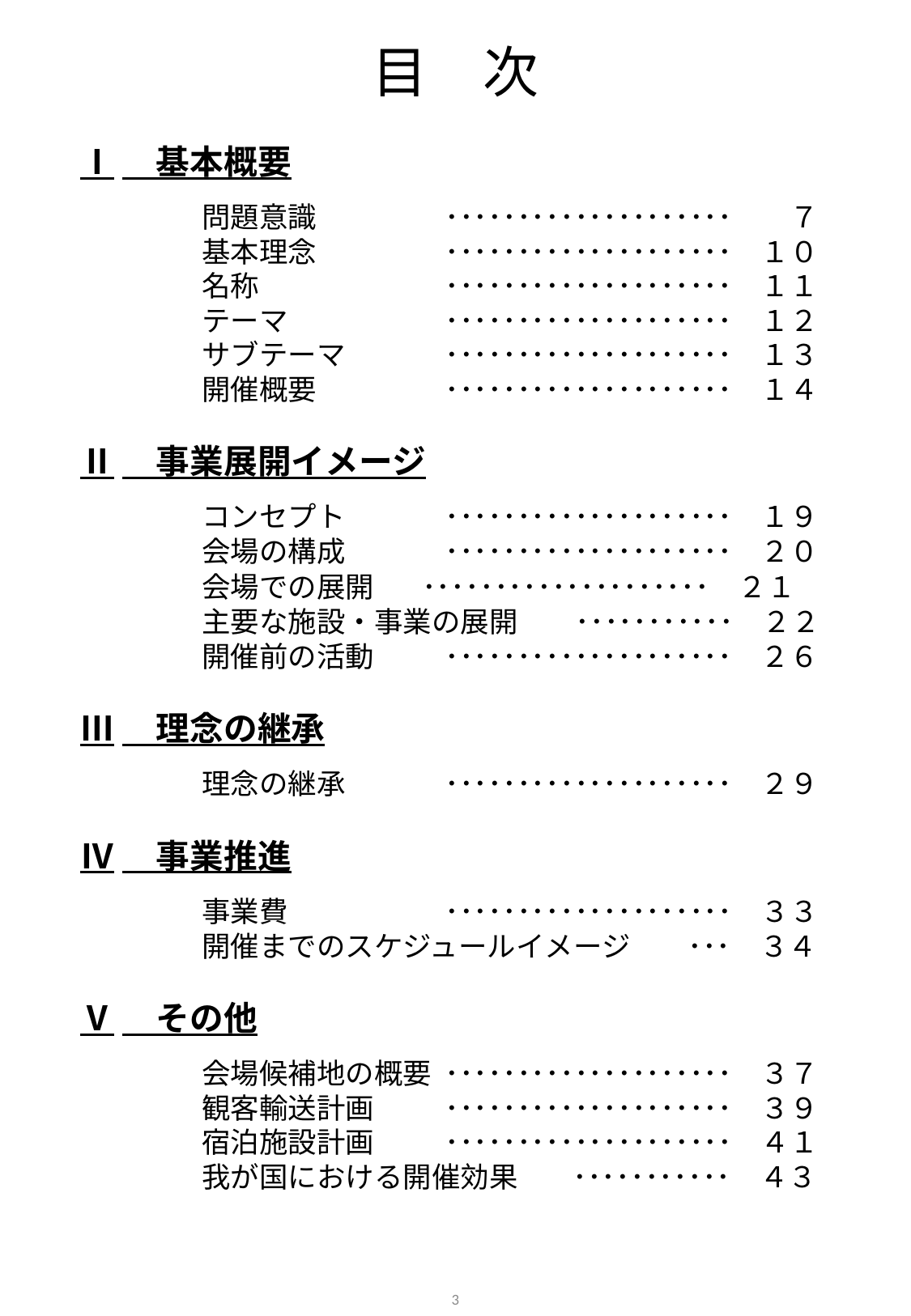

# 目　次
Ⅰ　基本概要

	問題意識		････････････････････　　７
	基本理念		････････････････････　１０
	名称		････････････････････　１１
	テーマ		････････････････････　１２
	サブテーマ	････････････････････　１３
	開催概要		････････････････････　１４

Ⅱ　事業展開イメージ

	コンセプト	････････････････････　１９
	会場の構成	････････････････････　２０
	会場での展開       ････････････････････　２１
	主要な施設・事業の展開　　･･･････････　２２
	開催前の活動	････････････････････　２６

Ⅲ　理念の継承

	理念の継承	････････････････････　２９

Ⅳ　事業推進

	事業費		････････････････････　３３
	開催までのスケジュールイメージ	･･･　３４

Ⅴ　その他

	会場候補地の概要	････････････････････　３７
	観客輸送計画	････････････････････　３９
	宿泊施設計画	････････････････････　４１
	我が国における開催効果	 ･･･････････　４３
3